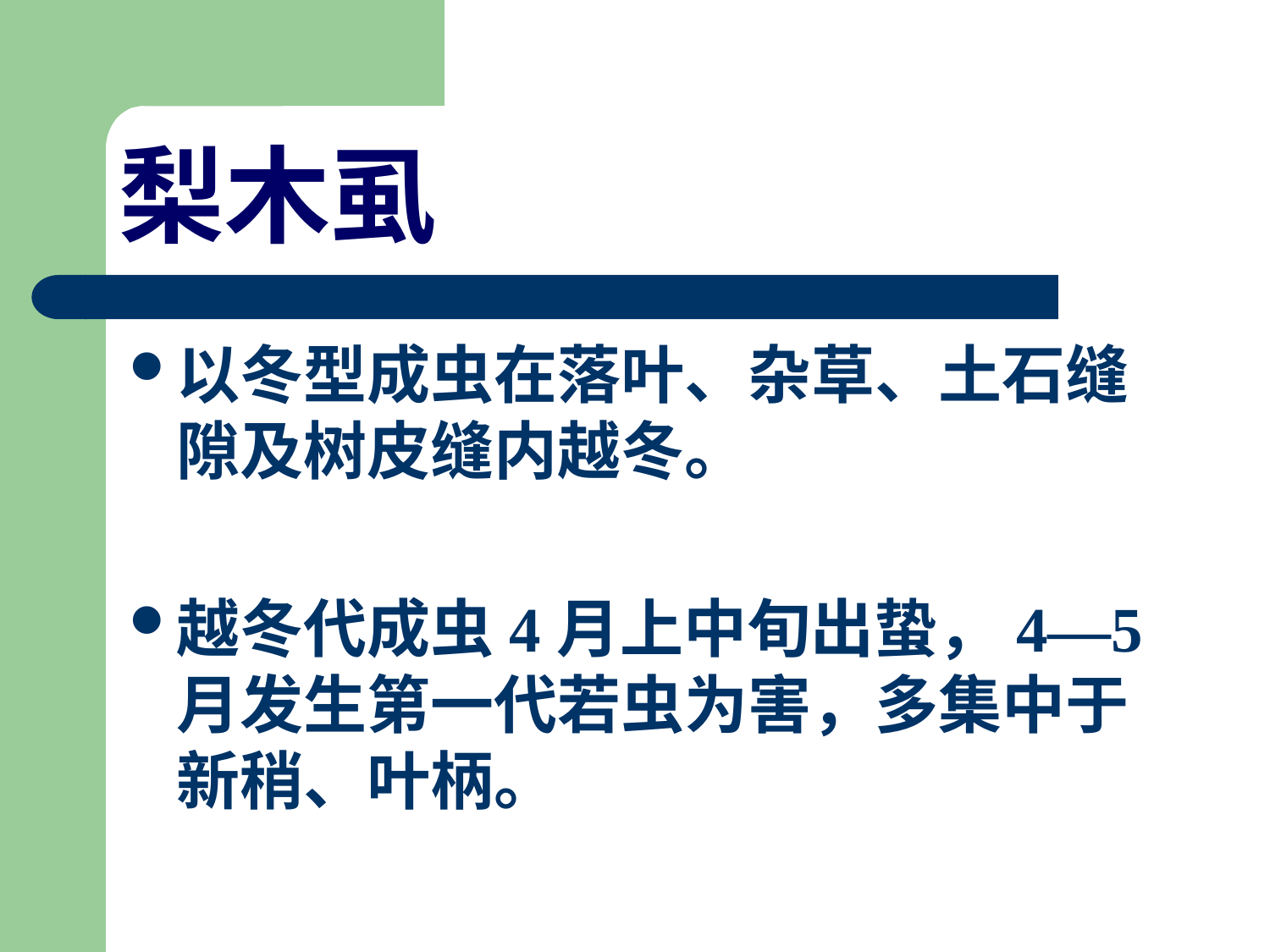

# 梨木虱
以冬型成虫在落叶、杂草、土石缝隙及树皮缝内越冬。

越冬代成虫4月上中旬出蛰，4—5月发生第一代若虫为害，多集中于新稍、叶柄。